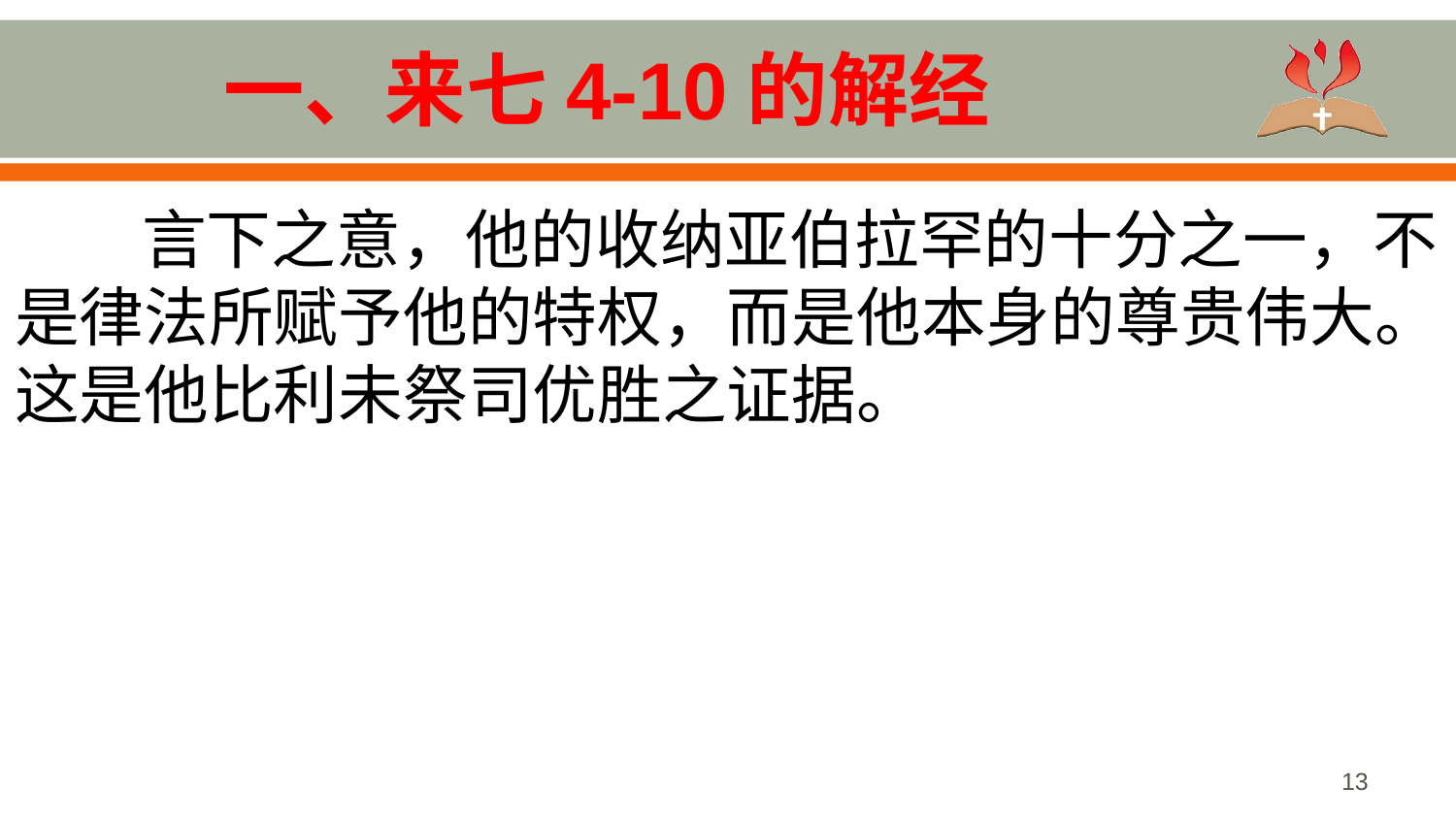

# 一、来七4-10的解经
言下之意，他的收纳亚伯拉罕的十分之一，不是律法所赋予他的特权，而是他本身的尊贵伟大。这是他比利未祭司优胜之证据。

13